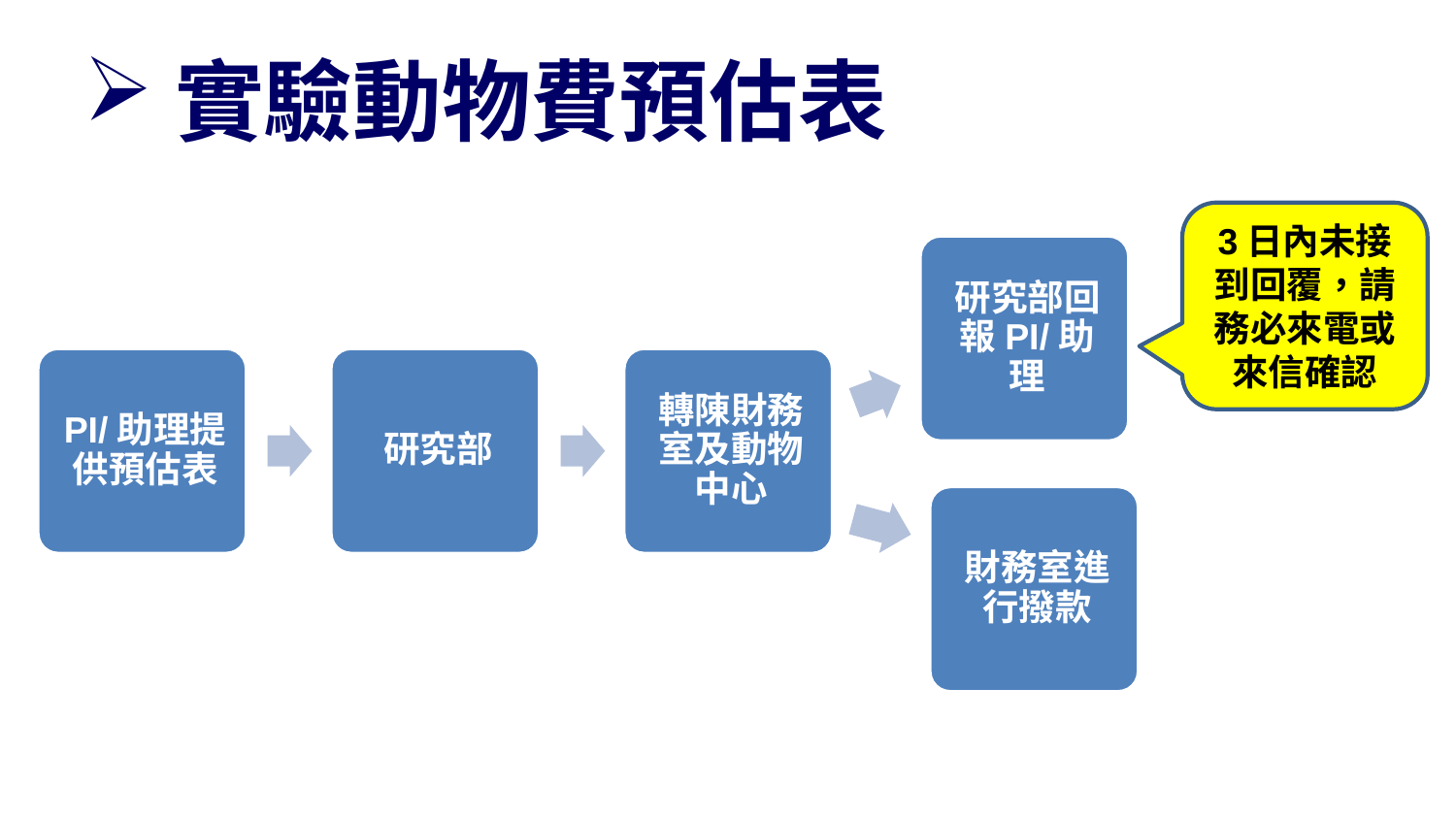

實驗動物費預估表
PI/助理提供預估表

研究部

轉陳財務室及動物中心

研究部回報PI/助理

財務室進行撥款
3日內未接到回覆，請務必來電或來信確認